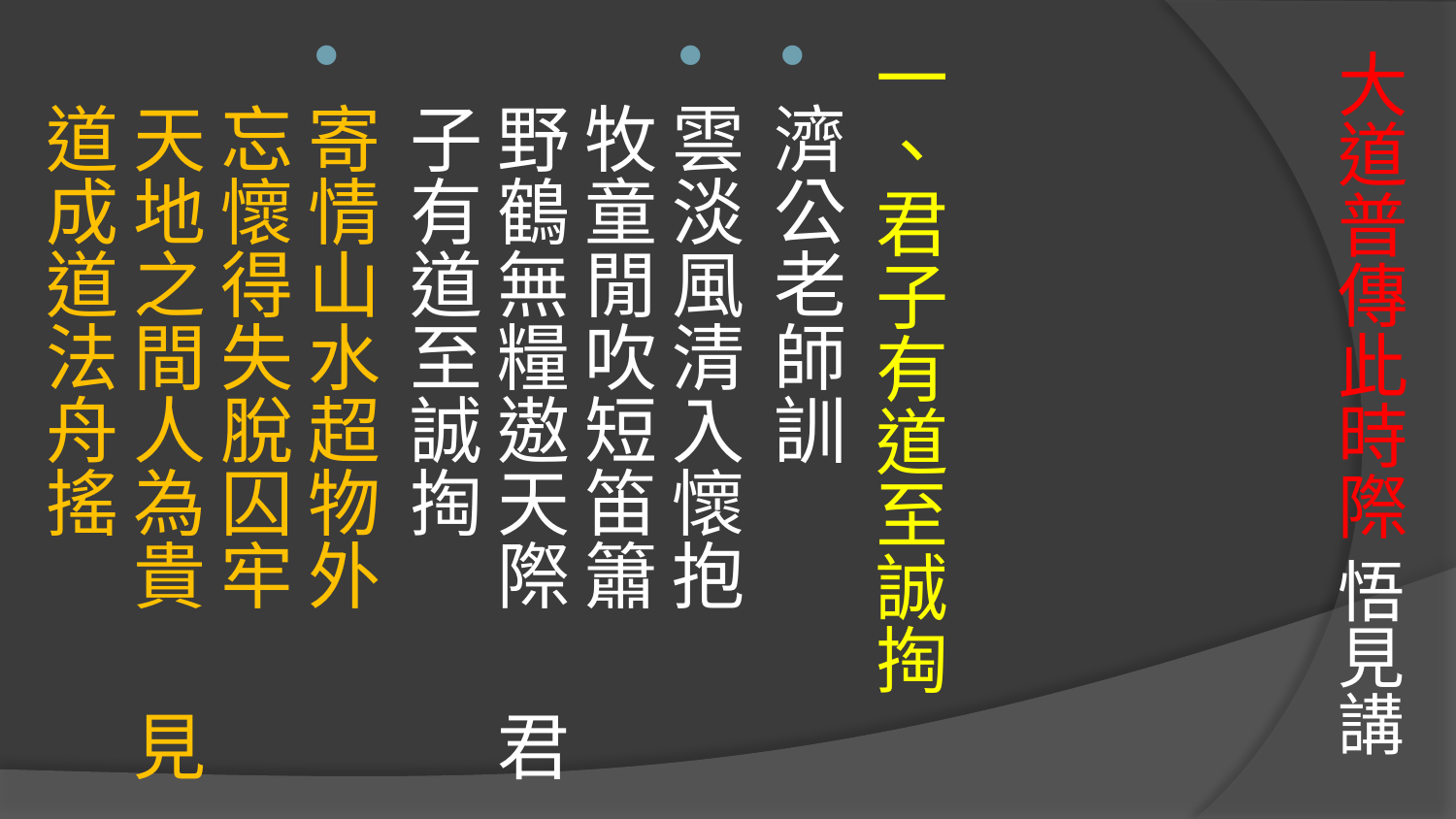

# 大道普傳此時際 悟見講
一、君子有道至誠掏
濟公老師訓
雲淡風清入懷抱        牧童閒吹短笛簫
野鶴無糧遨天際      君子有道至誠掏
寄情山水超物外         忘懷得失脫囚牢
天地之間人為貴      見道成道法舟搖